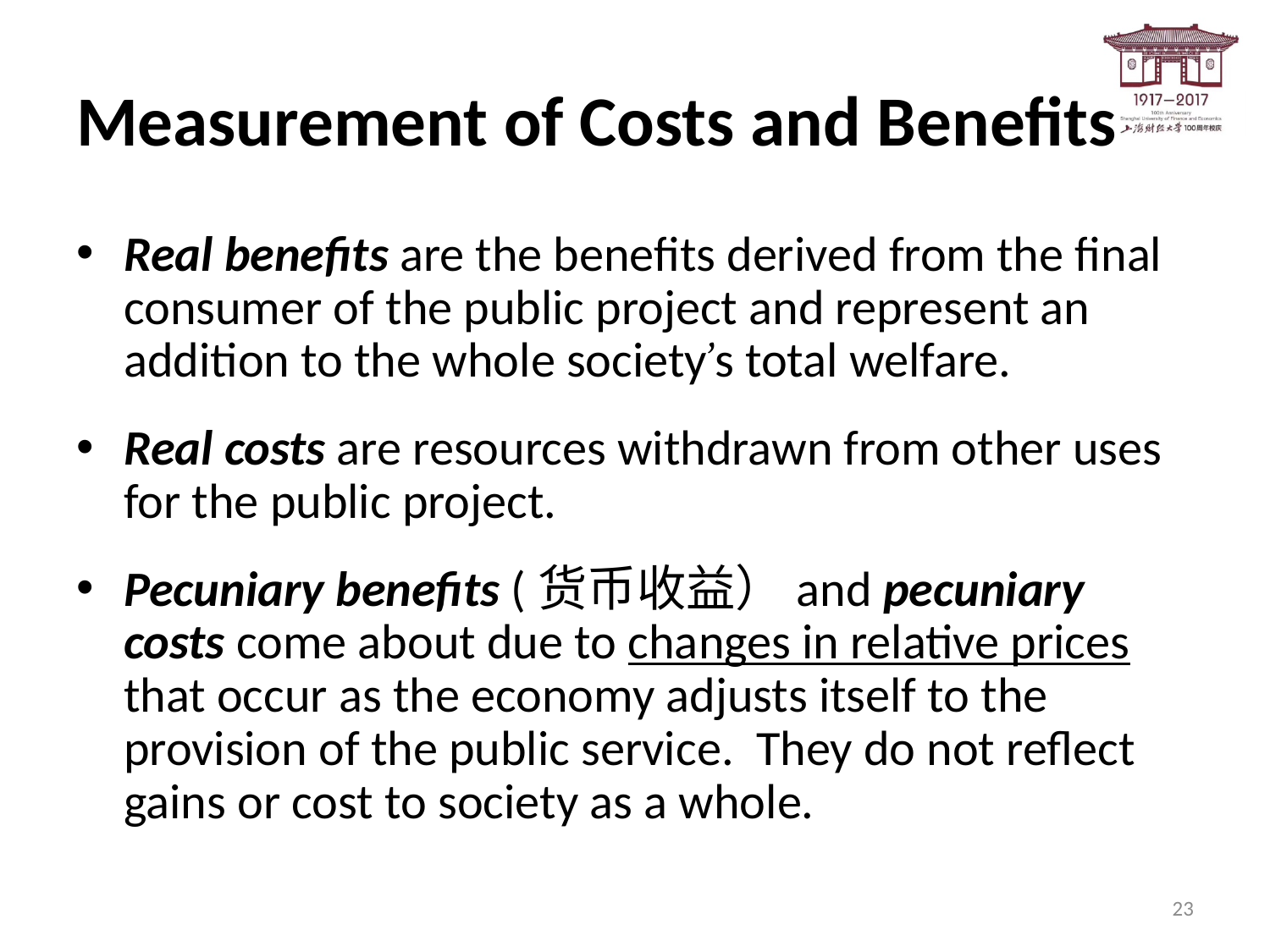

# Measurement of Costs and Benefits
Real benefits are the benefits derived from the final consumer of the public project and represent an addition to the whole society’s total welfare.
Real costs are resources withdrawn from other uses for the public project.
Pecuniary benefits (货币收益）and pecuniary costs come about due to changes in relative prices that occur as the economy adjusts itself to the provision of the public service.  They do not reflect gains or cost to society as a whole.
23